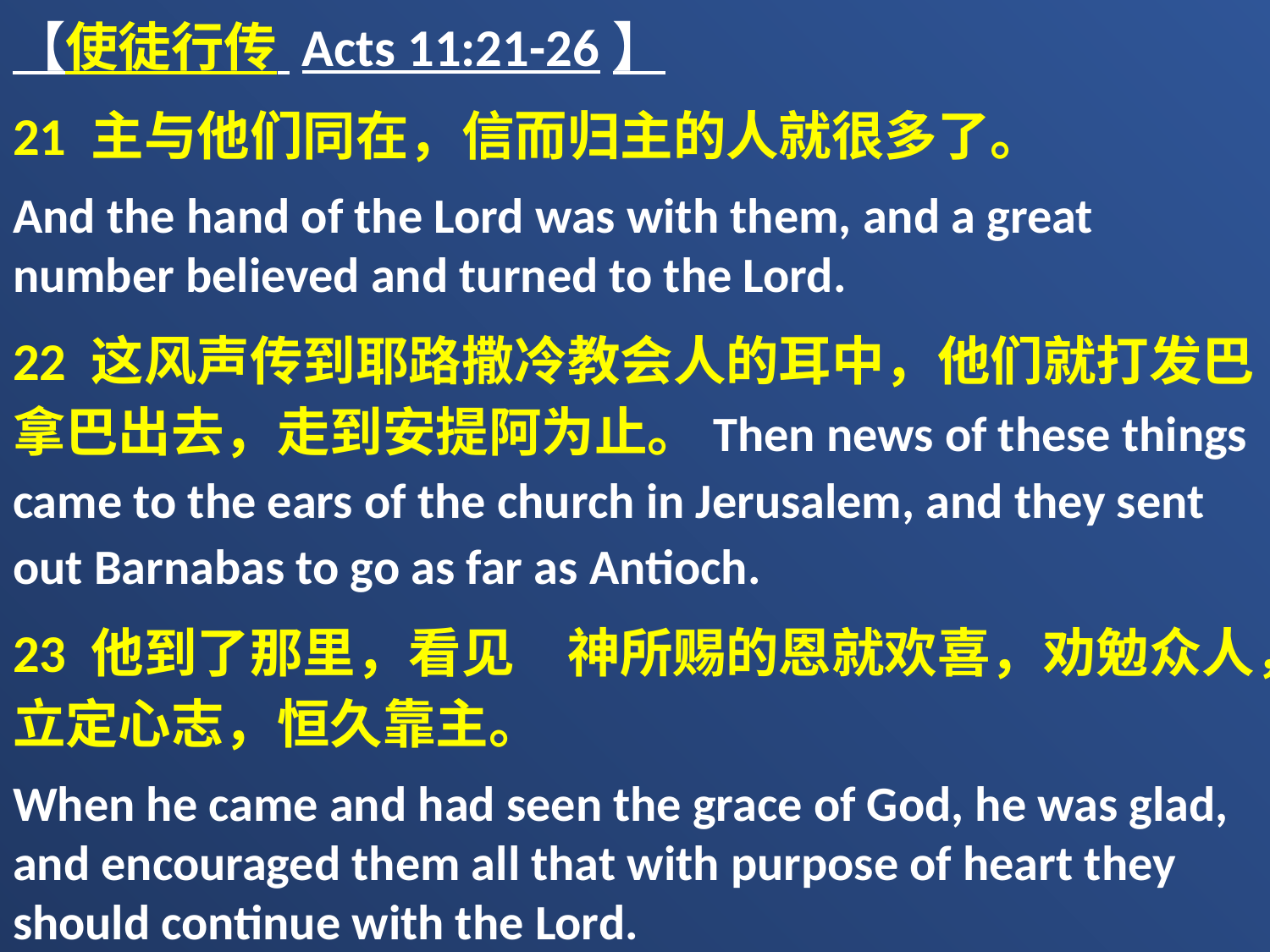

【使徒行传 Acts 11:21-26】
21 主与他们同在，信而归主的人就很多了。
And the hand of the Lord was with them, and a great number believed and turned to the Lord.
22 这风声传到耶路撒冷教会人的耳中，他们就打发巴拿巴出去，走到安提阿为止。Then news of these things came to the ears of the church in Jerusalem, and they sent out Barnabas to go as far as Antioch.
23 他到了那里，看见　神所赐的恩就欢喜，劝勉众人，立定心志，恒久靠主。
When he came and had seen the grace of God, he was glad, and encouraged them all that with purpose of heart they should continue with the Lord.